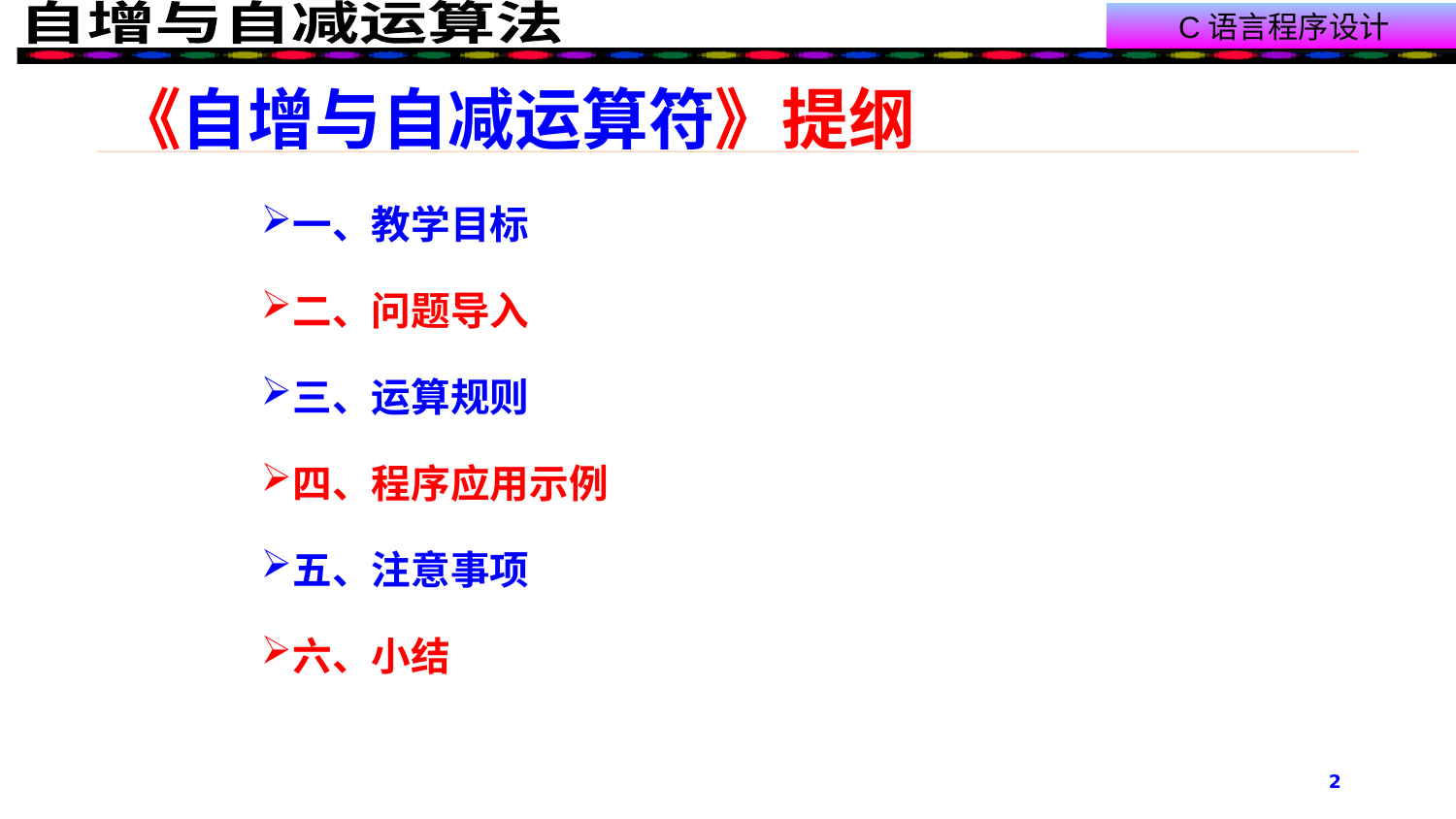

# 《自增与自减运算符》提纲
一、教学目标
二、问题导入
三、运算规则
四、程序应用示例
五、注意事项
六、小结

2